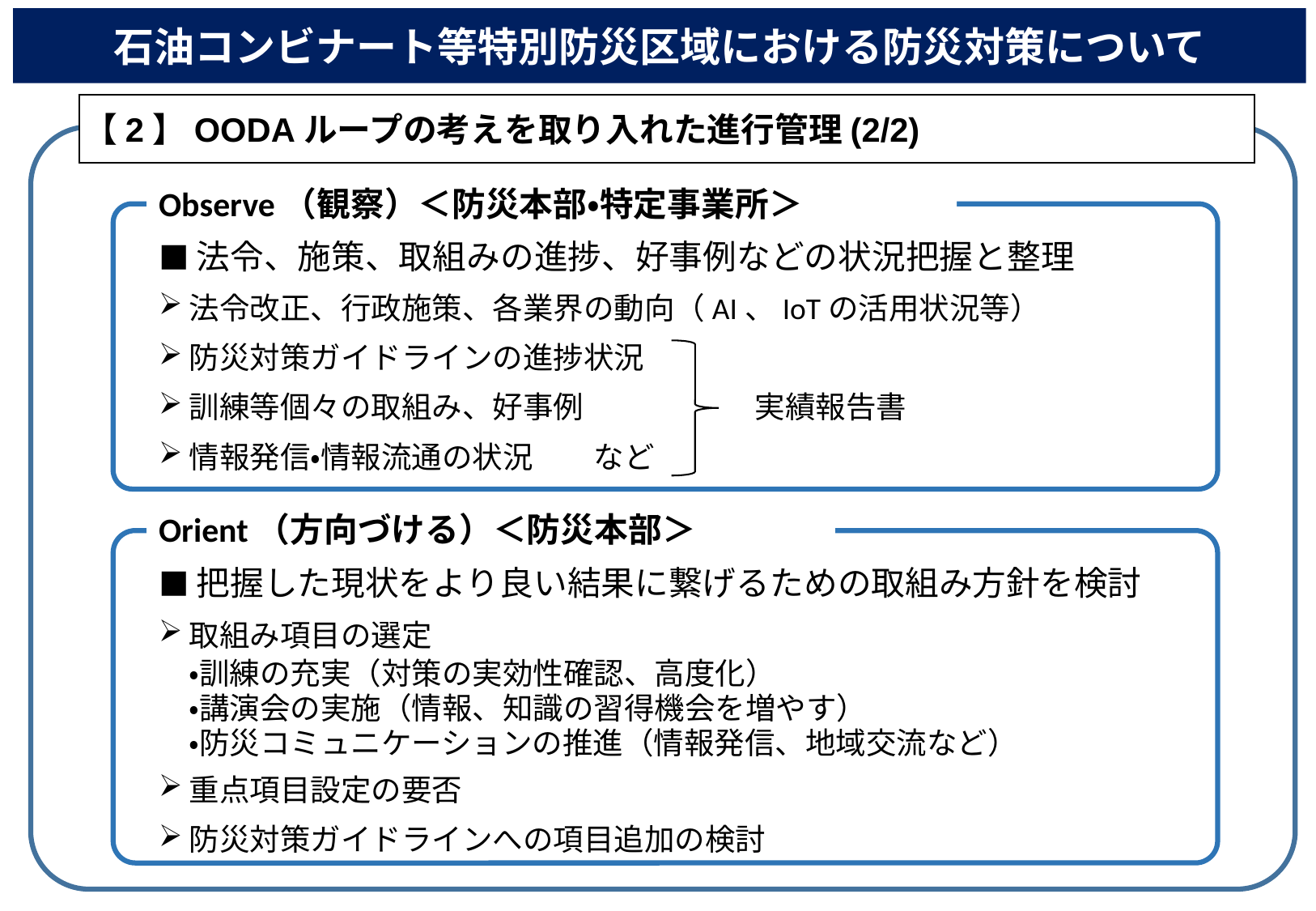

石油コンビナート等特別防災区域における防災対策について
【2】OODAループの考えを取り入れた進行管理(2/2)

# Observe（観察）＜防災本部・特定事業所＞

■法令、施策、取組みの進捗、好事例などの状況把握と整理
法令改正、行政施策、各業界の動向（AI、IoTの活用状況等）
防災対策ガイドラインの進捗状況
訓練等個々の取組み、好事例
情報発信・情報流通の状況　　など

実績報告書
Orient（方向づける）＜防災本部＞

■把握した現状をより良い結果に繋げるための取組み方針を検討
取組み項目の選定
　・訓練の充実（対策の実効性確認、高度化）
　・講演会の実施（情報、知識の習得機会を増やす）
　・防災コミュニケーションの推進（情報発信、地域交流など）
重点項目設定の要否
防災対策ガイドラインへの項目追加の検討